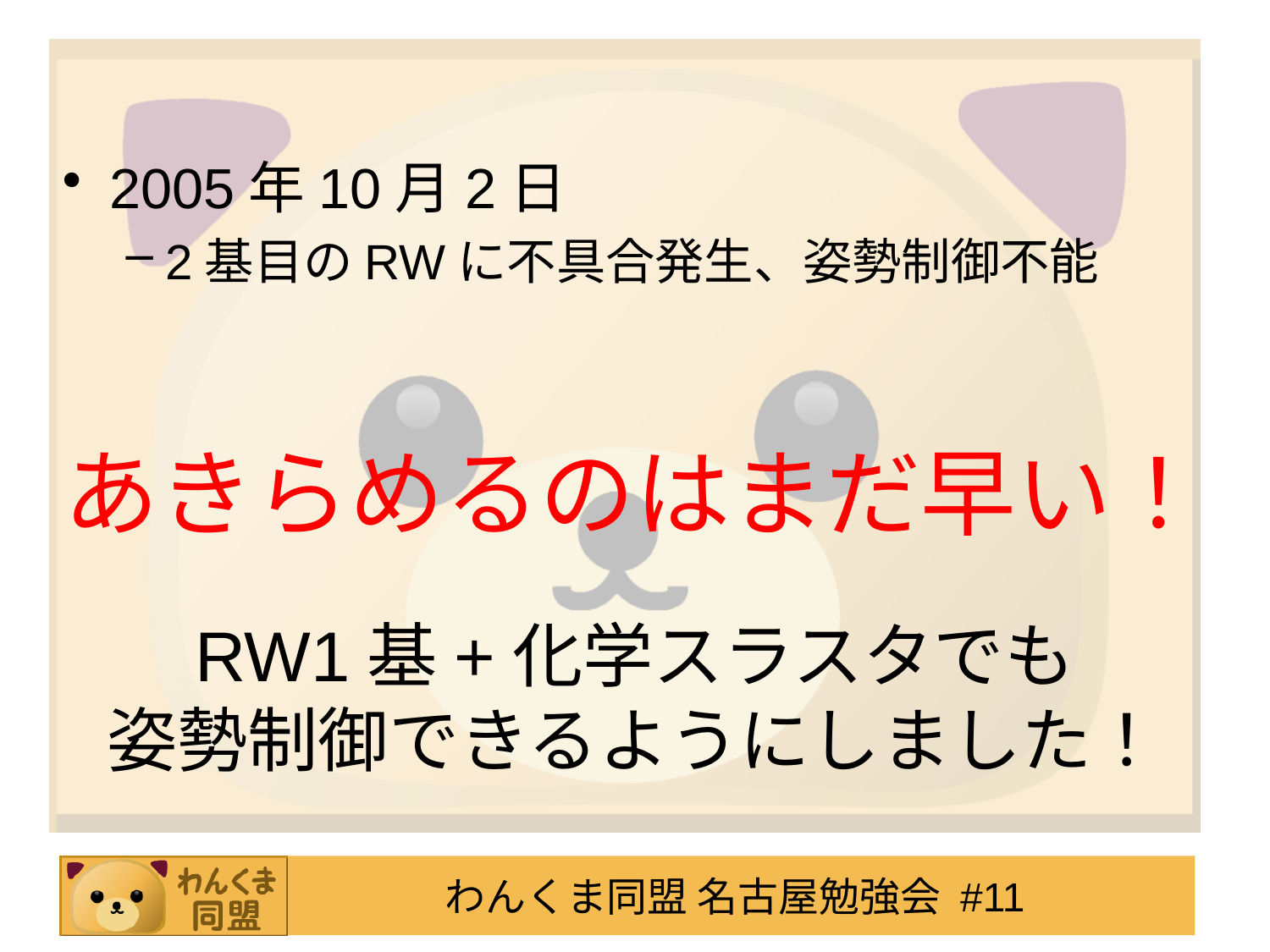

#
2005年10月2日
2基目のRWに不具合発生、姿勢制御不能
あきらめるのはまだ早い！
RW1基+化学スラスタでも
姿勢制御できるようにしました！